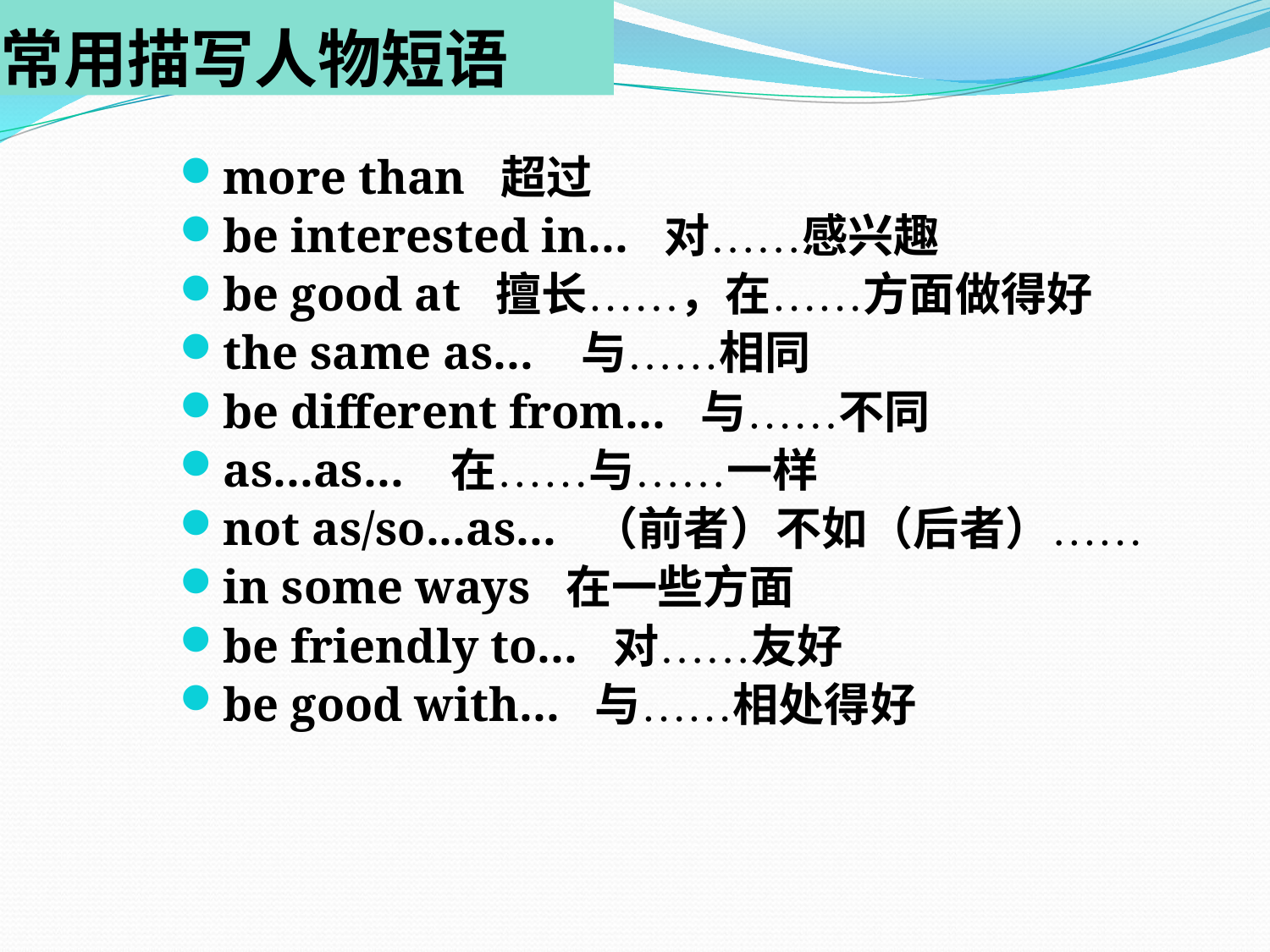

常用描写人物短语
more than  超过
be interested in...  对……感兴趣
be good at  擅长……，在……方面做得好
the same as...   与……相同
be different from...  与……不同
as...as...   在……与……一样
not as/so...as...  （前者）不如（后者）……
in some ways  在一些方面
be friendly to...  对……友好
be good with...  与……相处得好